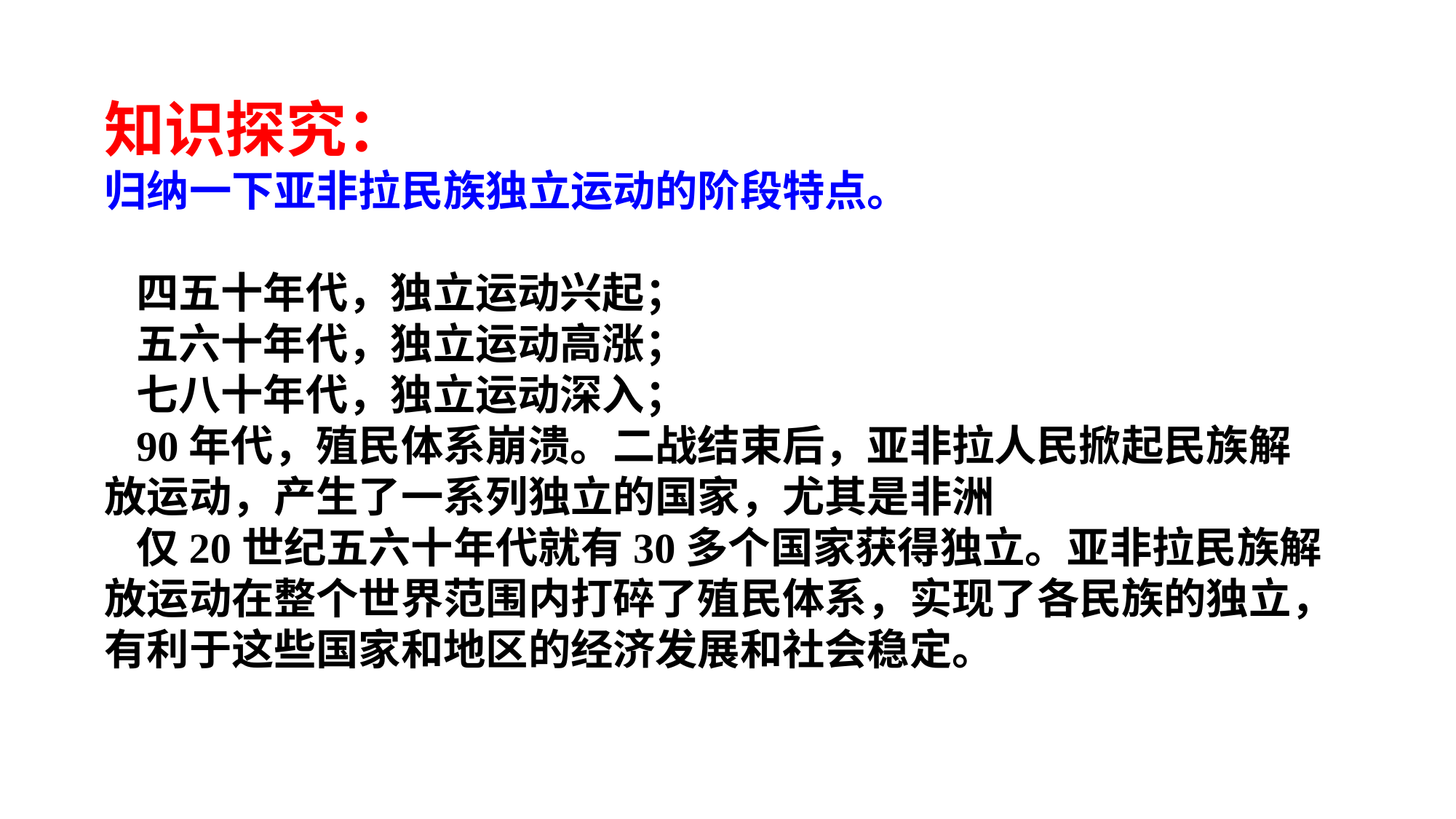

知识探究：
归纳一下亚非拉民族独立运动的阶段特点。

四五十年代，独立运动兴起；
五六十年代，独立运动高涨；
七八十年代，独立运动深入；
90年代，殖民体系崩溃。二战结束后，亚非拉人民掀起民族解放运动，产生了一系列独立的国家，尤其是非洲
仅20世纪五六十年代就有30多个国家获得独立。亚非拉民族解放运动在整个世界范围内打碎了殖民体系，实现了各民族的独立，有利于这些国家和地区的经济发展和社会稳定。